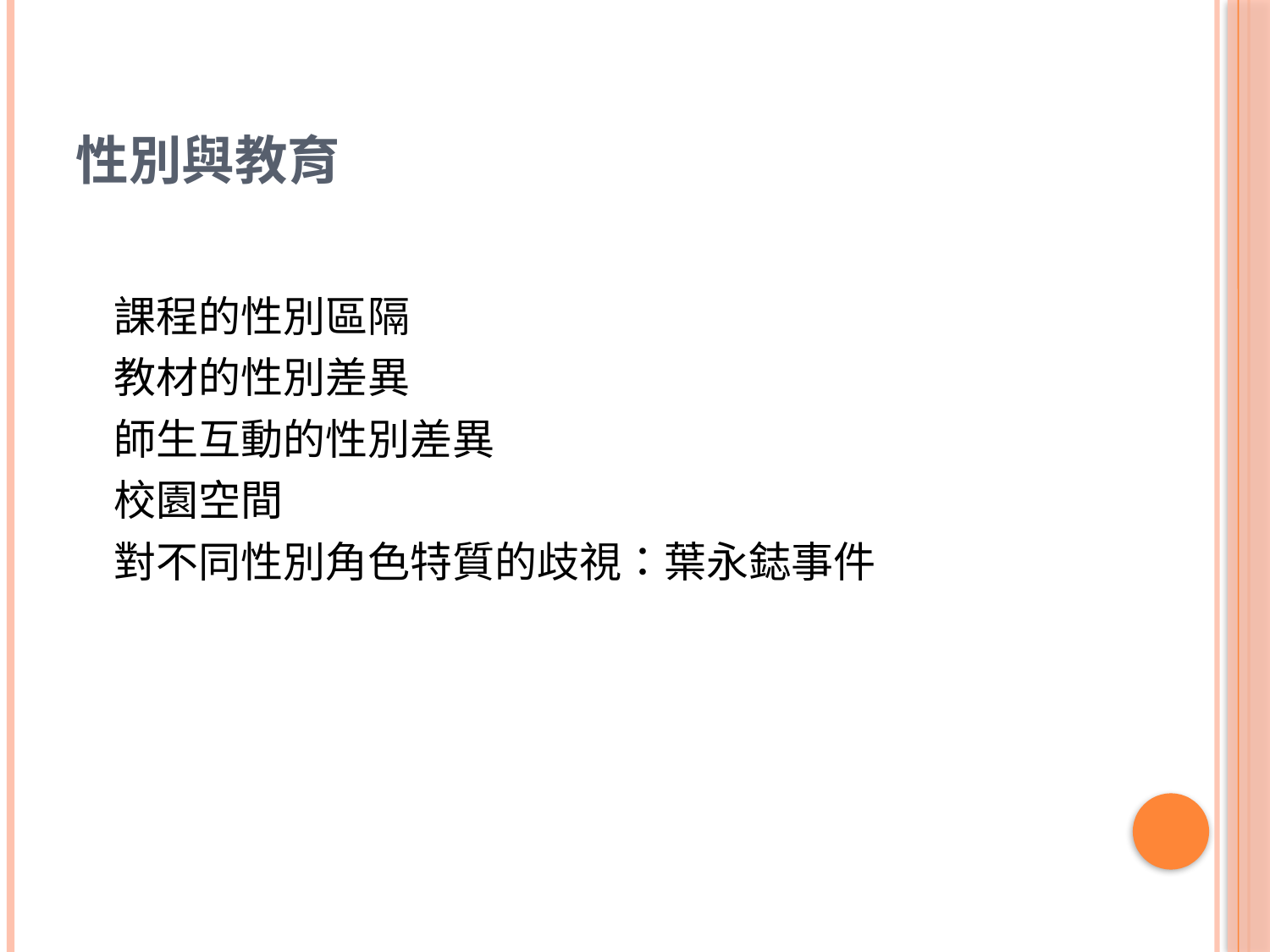

# 性別與教育

課程的性別區隔
教材的性別差異
師生互動的性別差異
校園空間
對不同性別角色特質的歧視：葉永鋕事件